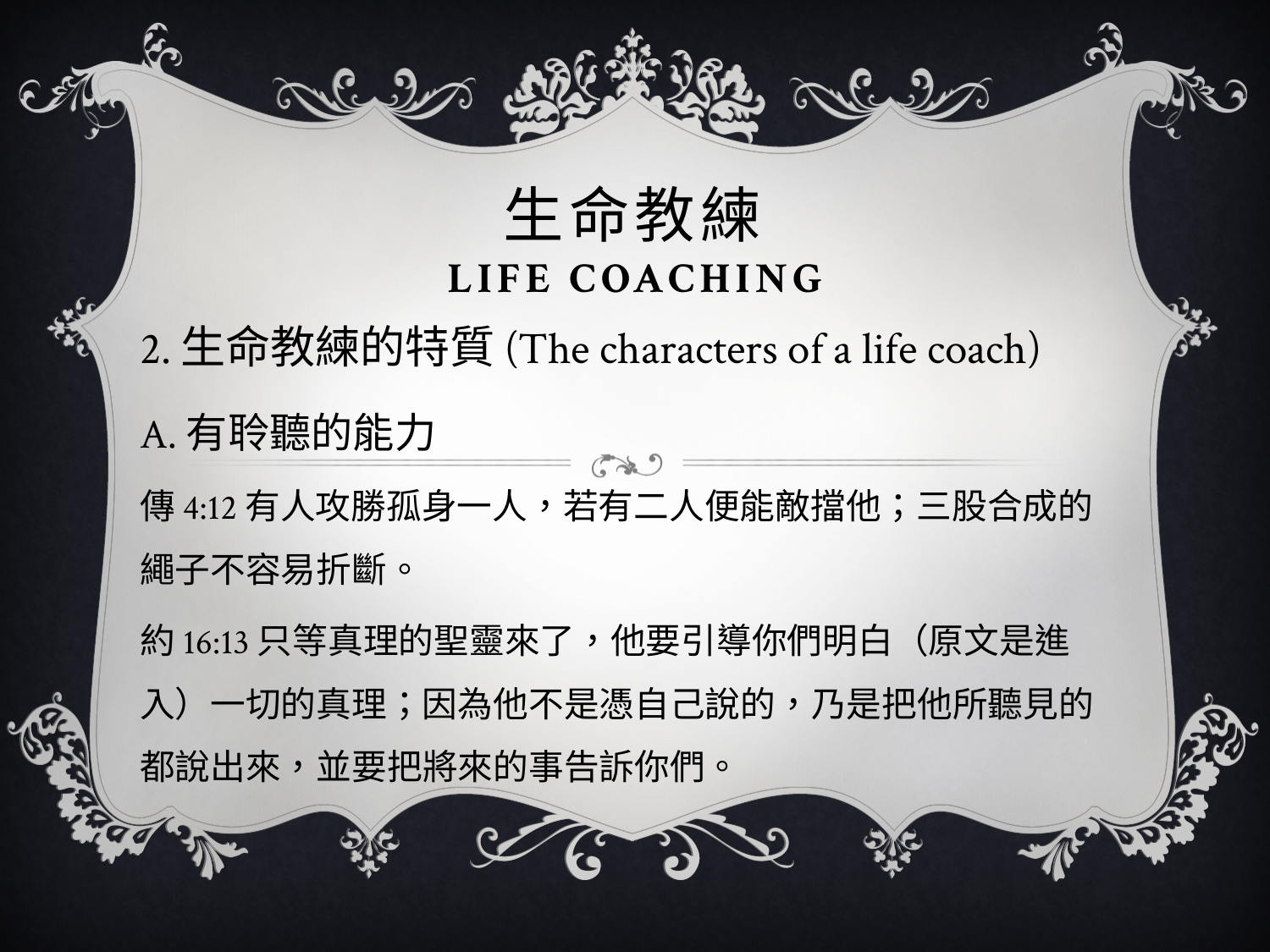

# 生命教練 Life coaching
2.生命教練的特質(The characters of a life coach)
A.有聆聽的能力
傳4:12有人攻勝孤身一人，若有二人便能敵擋他；三股合成的繩子不容易折斷。
約16:13只等真理的聖靈來了，他要引導你們明白（原文是進入）一切的真理；因為他不是憑自己說的，乃是把他所聽見的都說出來，並要把將來的事告訴你們。